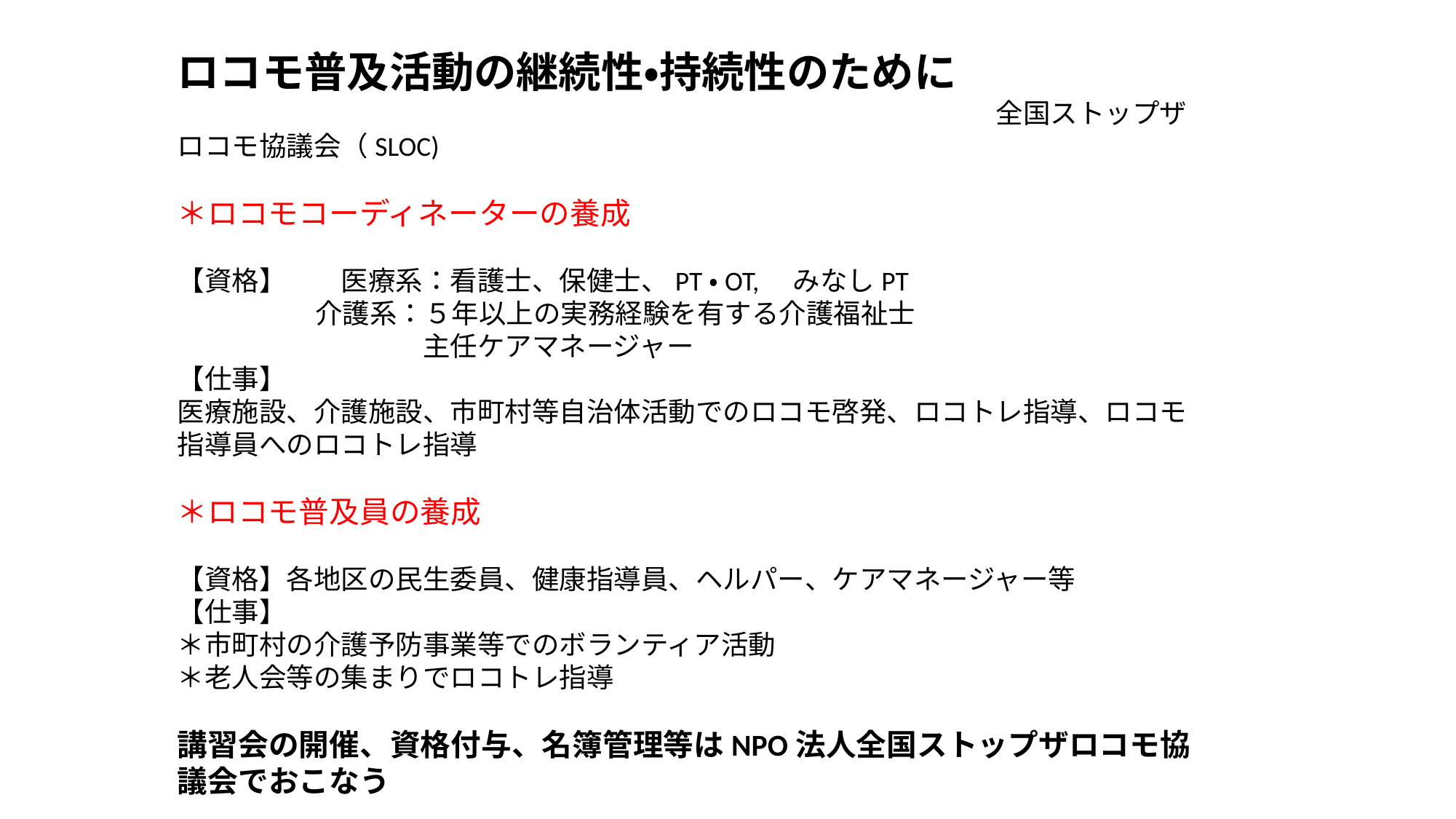

ロコモ普及活動の継続性・持続性のために
　　　　　　　　　　　　　　　　　　　　　　　　　　　　　　全国ストップザロコモ協議会（SLOC)

＊ロコモコーディネーターの養成

【資格】　　医療系：看護士、保健士、PT・OT,　みなしPT
        　　　介護系：５年以上の実務経験を有する介護福祉士
　　　　　　　　　主任ケアマネージャー
【仕事】
医療施設、介護施設、市町村等自治体活動でのロコモ啓発、ロコトレ指導、ロコモ指導員へのロコトレ指導

＊ロコモ普及員の養成

【資格】各地区の民生委員、健康指導員、ヘルパー、ケアマネージャー等
【仕事】
＊市町村の介護予防事業等でのボランティア活動
＊老人会等の集まりでロコトレ指導

講習会の開催、資格付与、名簿管理等はNPO法人全国ストップザロコモ協議会でおこなう